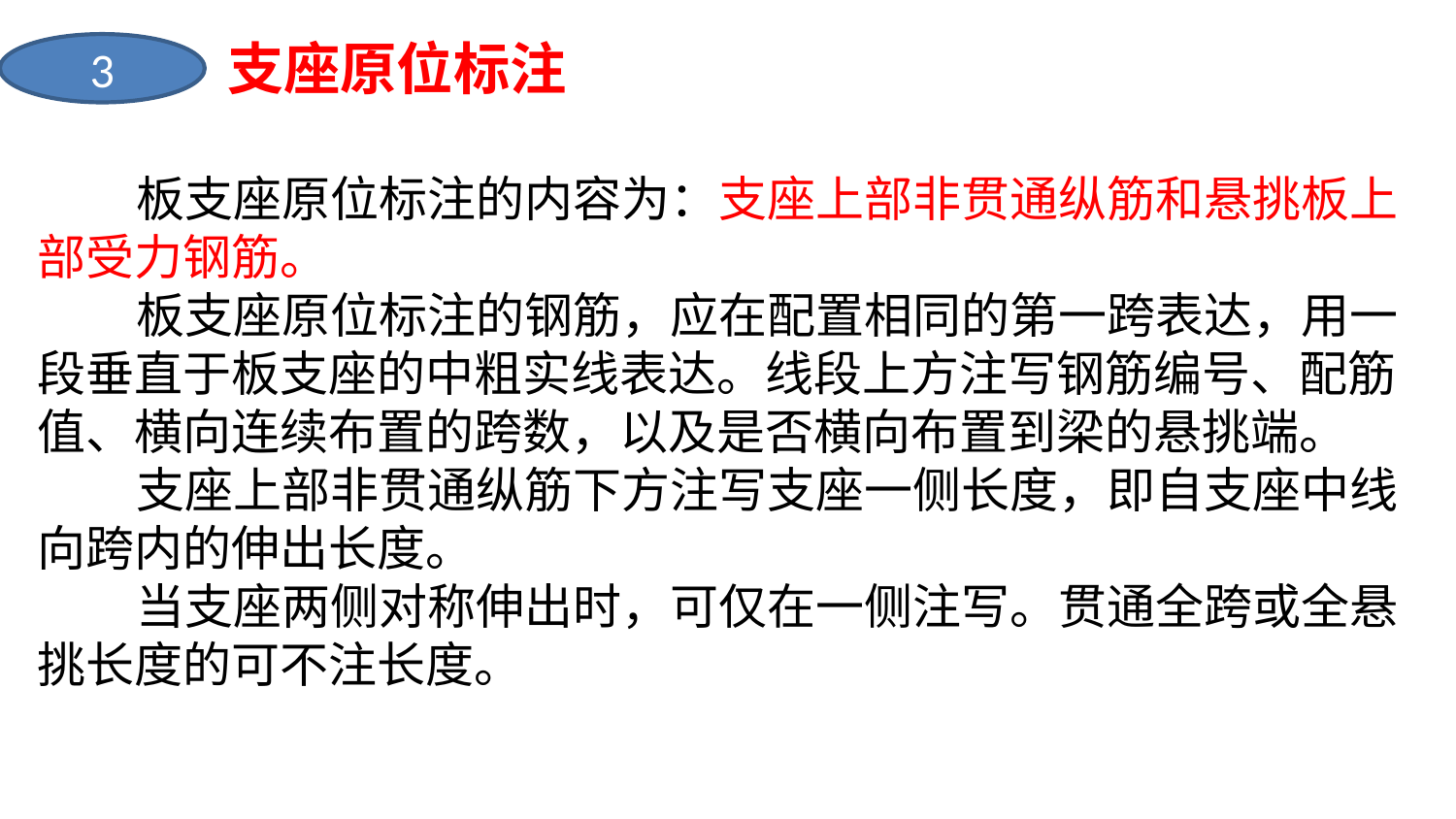

支座原位标注

        板支座原位标注的内容为：支座上部非贯通纵筋和悬挑板上部受力钢筋。
        板支座原位标注的钢筋，应在配置相同的第一跨表达，用一段垂直于板支座的中粗实线表达。线段上方注写钢筋编号、配筋值、横向连续布置的跨数，以及是否横向布置到梁的悬挑端。
        支座上部非贯通纵筋下方注写支座一侧长度，即自支座中线向跨内的伸出长度。
        当支座两侧对称伸出时，可仅在一侧注写。贯通全跨或全悬挑长度的可不注长度。
3